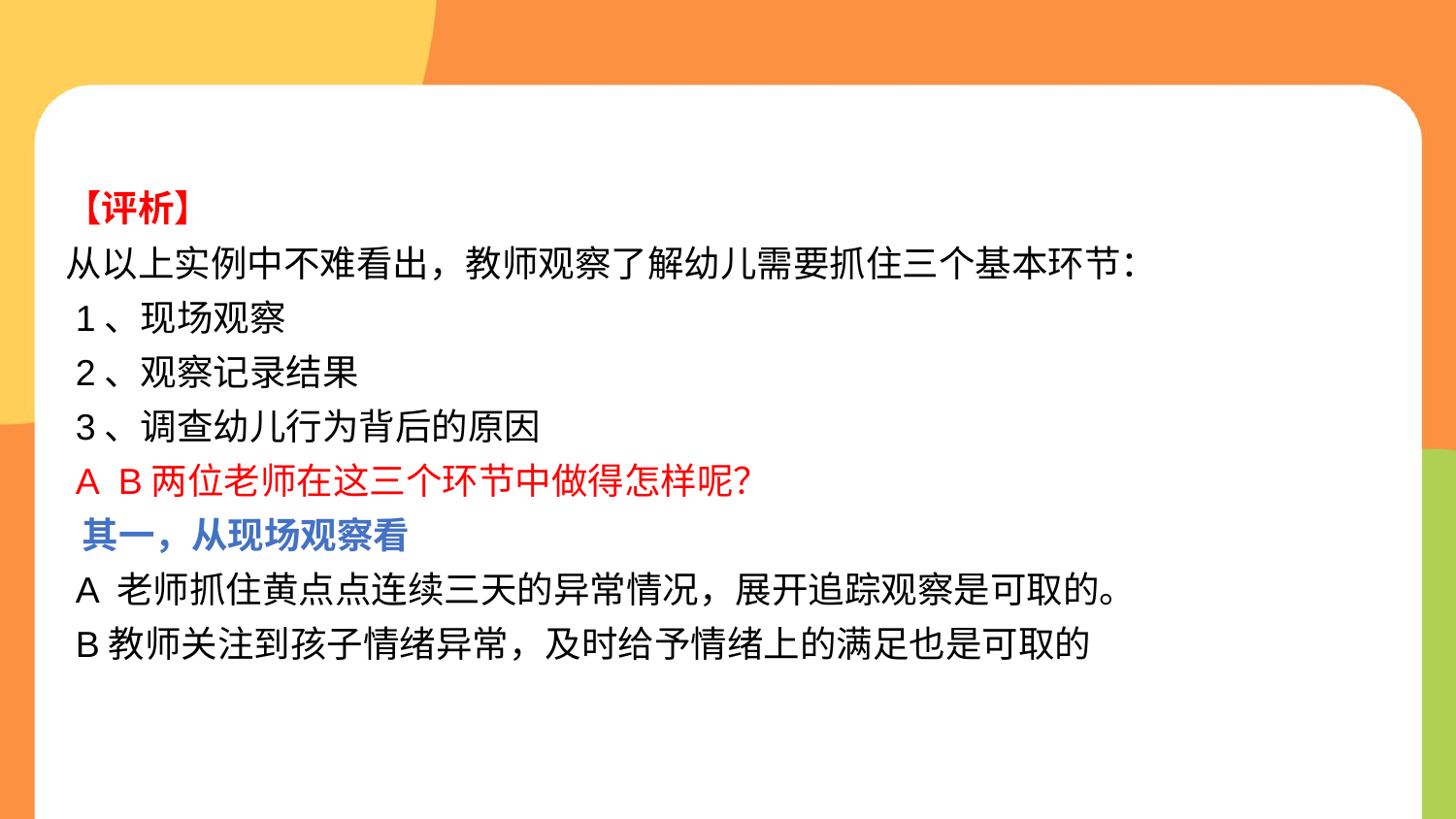

【评析】
从以上实例中不难看出，教师观察了解幼儿需要抓住三个基本环节：
 1、现场观察
 2、观察记录结果
 3、调查幼儿行为背后的原因
 A  B两位老师在这三个环节中做得怎样呢？
 其一，从现场观察看
 A 老师抓住黄点点连续三天的异常情况，展开追踪观察是可取的。
 B教师关注到孩子情绪异常，及时给予情绪上的满足也是可取的